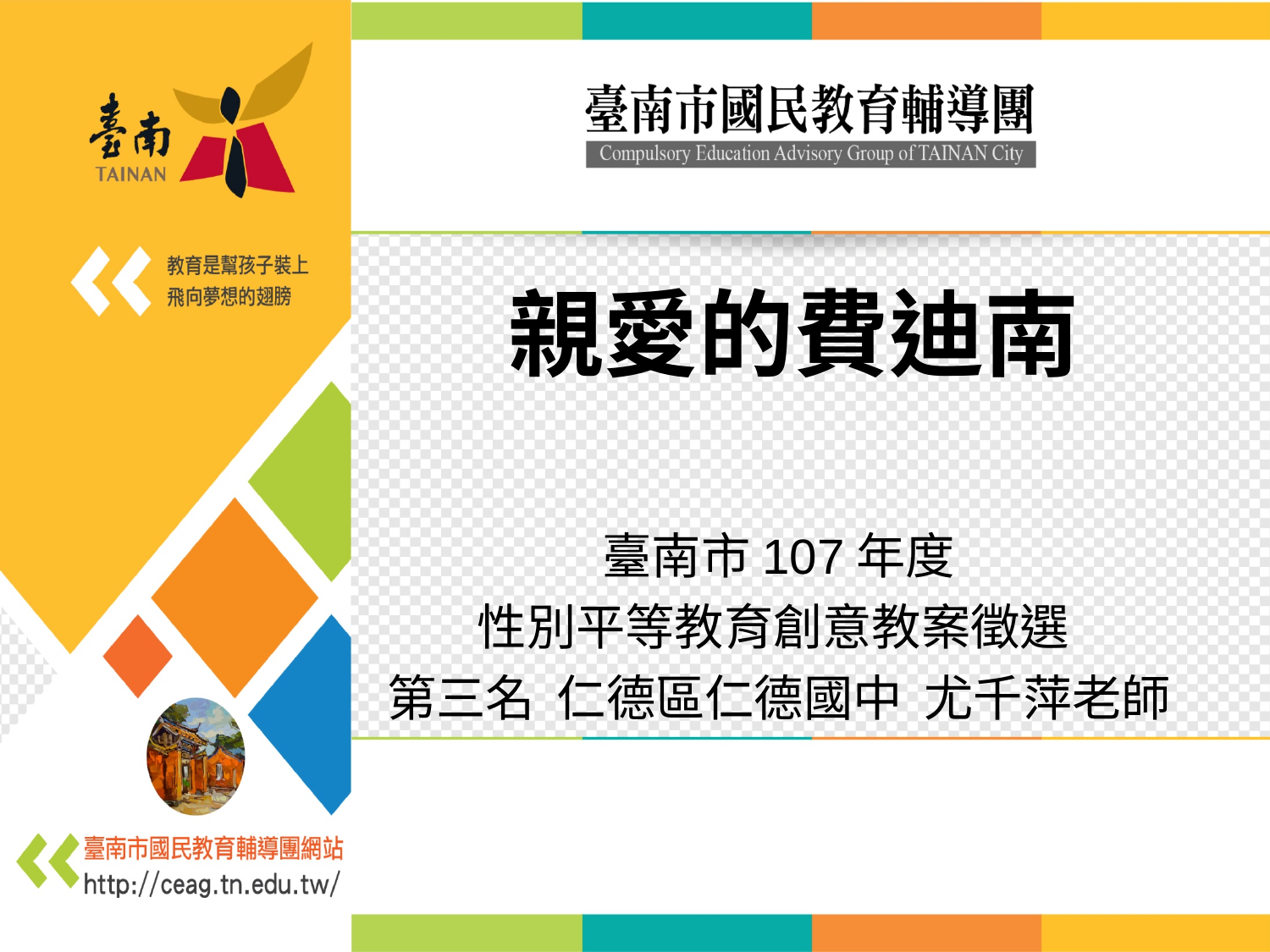

# 親愛的費迪南
臺南市107年度
性別平等教育創意教案徵選
第三名  仁德區仁德國中  尤千萍老師